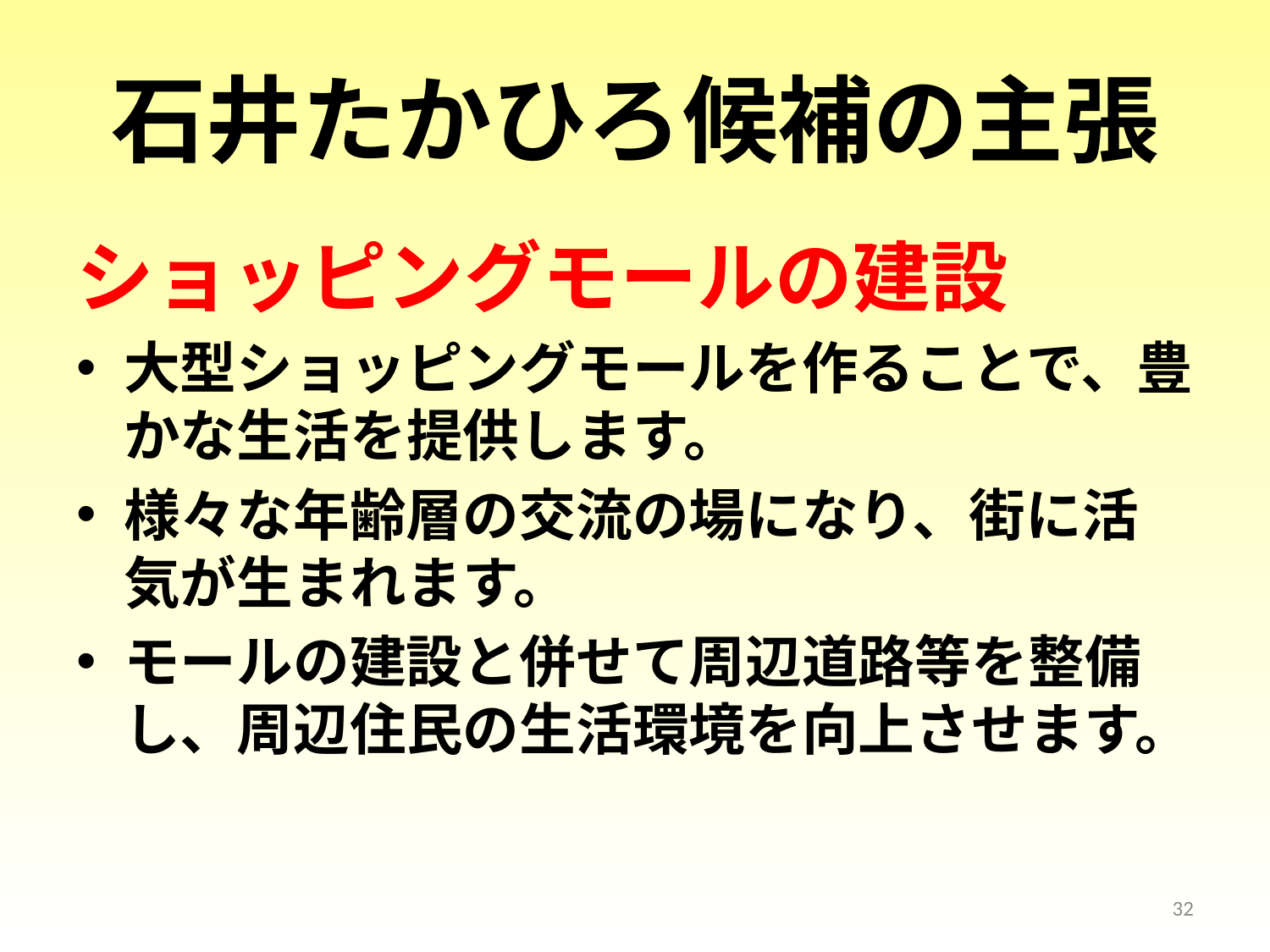

# 石井たかひろ候補の主張
ショッピングモールの建設
大型ショッピングモールを作ることで、豊かな生活を提供します。
様々な年齢層の交流の場になり、街に活気が生まれます。
モールの建設と併せて周辺道路等を整備し、周辺住民の生活環境を向上させます。
32